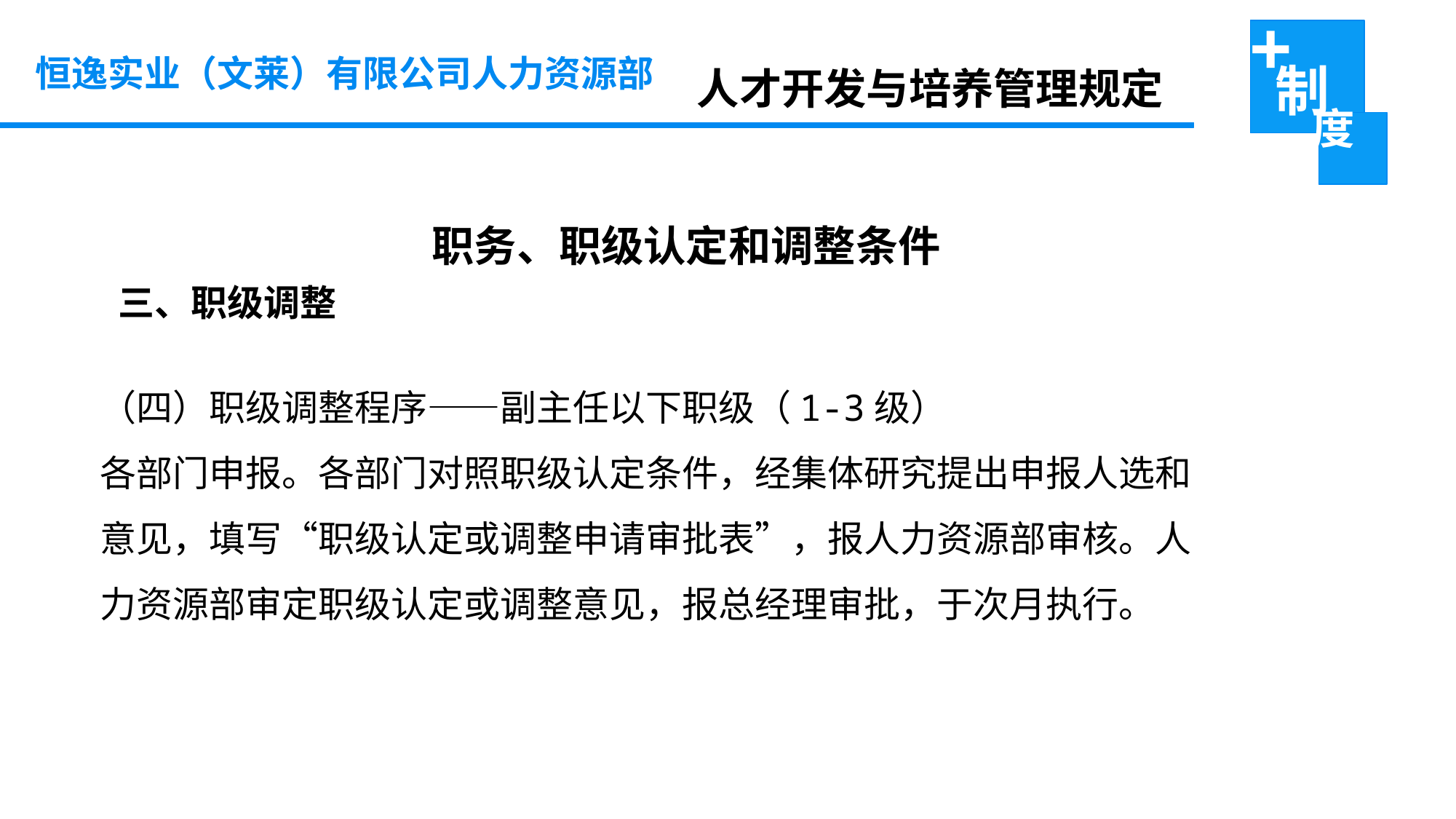

恒逸实业（文莱）有限公司人力资源部
人才开发与培养管理规定
职务、职级认定和调整条件

三、职级调整
（四）职级调整程序——副主任以下职级（1-3级）
各部门申报。各部门对照职级认定条件，经集体研究提出申报人选和意见，填写“职级认定或调整申请审批表”，报人力资源部审核。人力资源部审定职级认定或调整意见，报总经理审批，于次月执行。